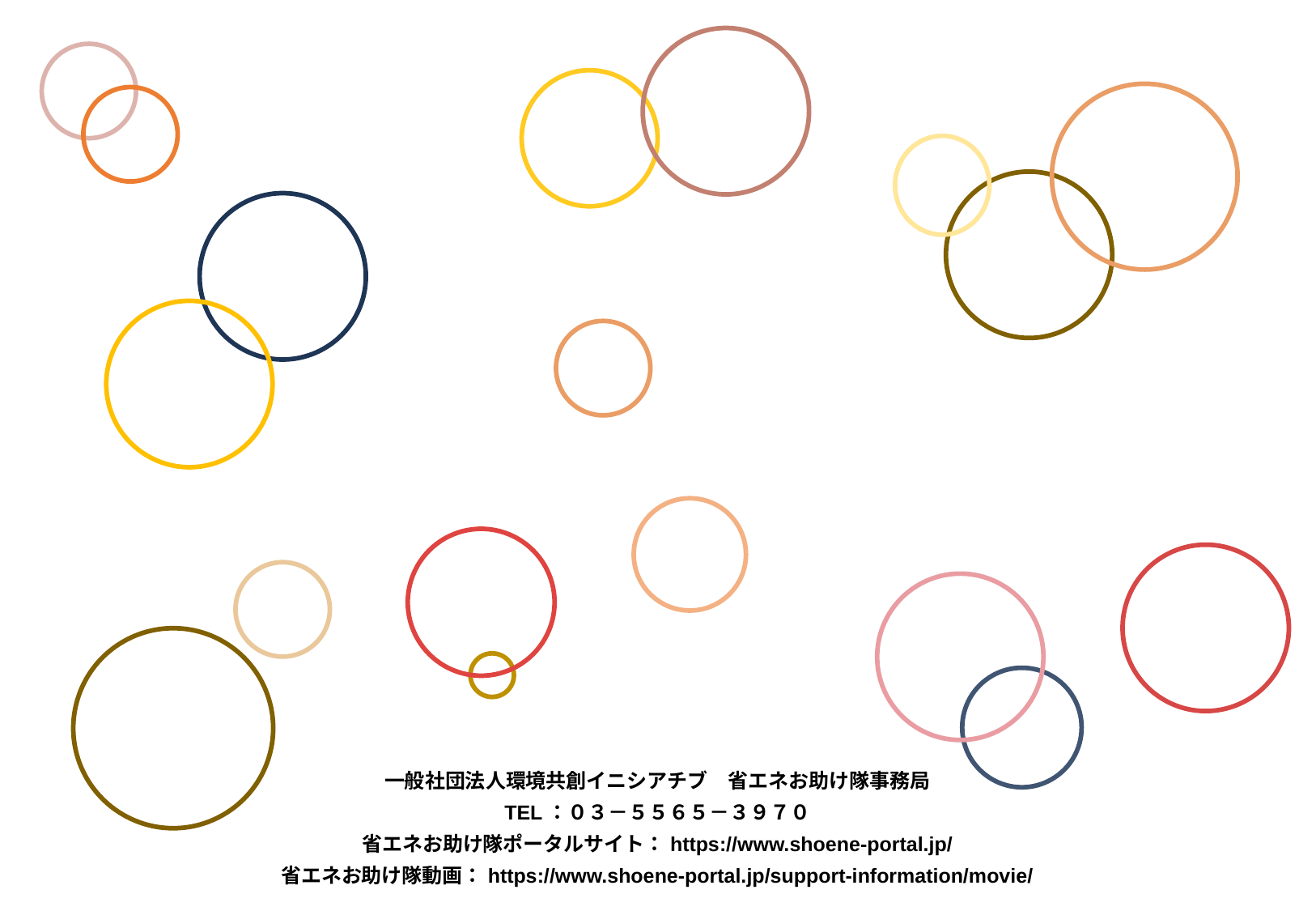

一般社団法人環境共創イニシアチブ　省エネお助け隊事務局
TEL：０３－５５６５－３９７０
省エネお助け隊ポータルサイト：https://www.shoene-portal.jp/
省エネお助け隊動画：https://www.shoene-portal.jp/support-information/movie/